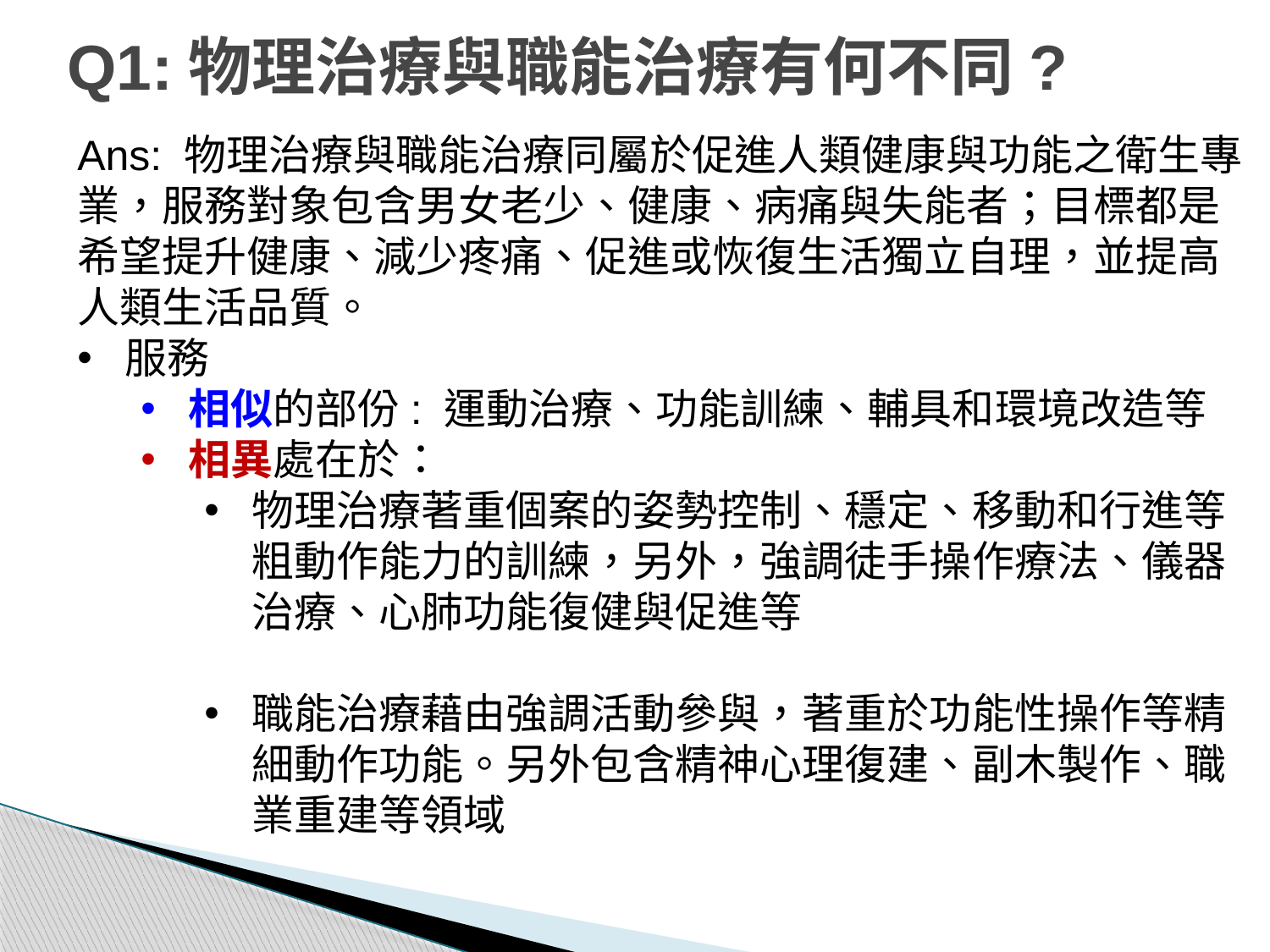

# Q1:物理治療與職能治療有何不同?
Ans: 物理治療與職能治療同屬於促進人類健康與功能之衛生專業，服務對象包含男女老少、健康、病痛與失能者；目標都是希望提升健康、減少疼痛、促進或恢復生活獨立自理，並提高人類生活品質。
服務
相似的部份: 運動治療、功能訓練、輔具和環境改造等
相異處在於：
物理治療著重個案的姿勢控制、穩定、移動和行進等粗動作能力的訓練，另外，強調徒手操作療法、儀器治療、心肺功能復健與促進等

職能治療藉由強調活動參與，著重於功能性操作等精細動作功能。另外包含精神心理復建、副木製作、職業重建等領域